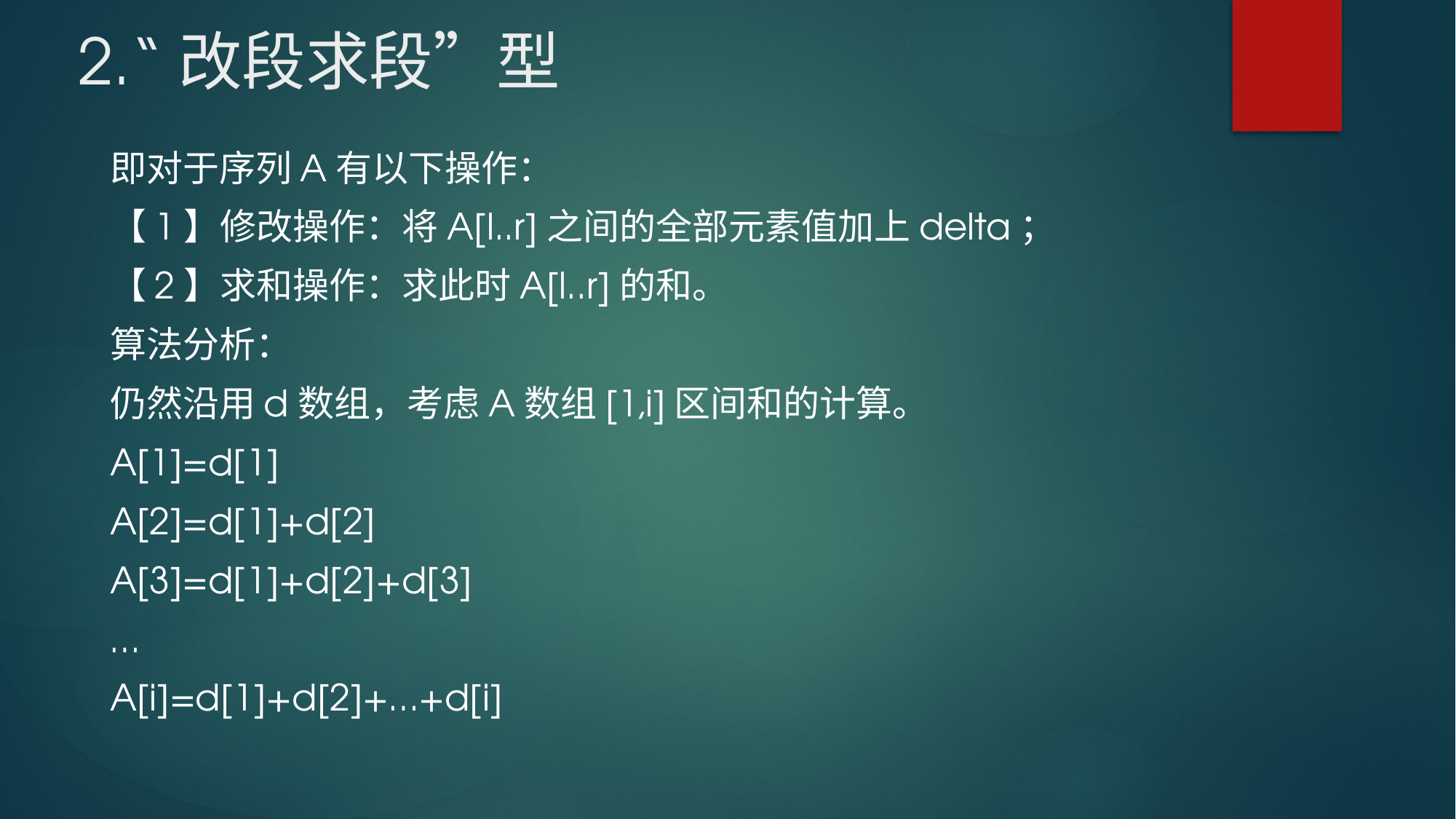

# 2.“改段求段”型
即对于序列A有以下操作：
【1】修改操作：将A[l..r]之间的全部元素值加上delta；
【2】求和操作：求此时A[l..r]的和。
算法分析：
仍然沿用d数组，考虑A数组[1,i]区间和的计算。
A[1]=d[1]
A[2]=d[1]+d[2]
A[3]=d[1]+d[2]+d[3]
…
A[i]=d[1]+d[2]+…+d[i]